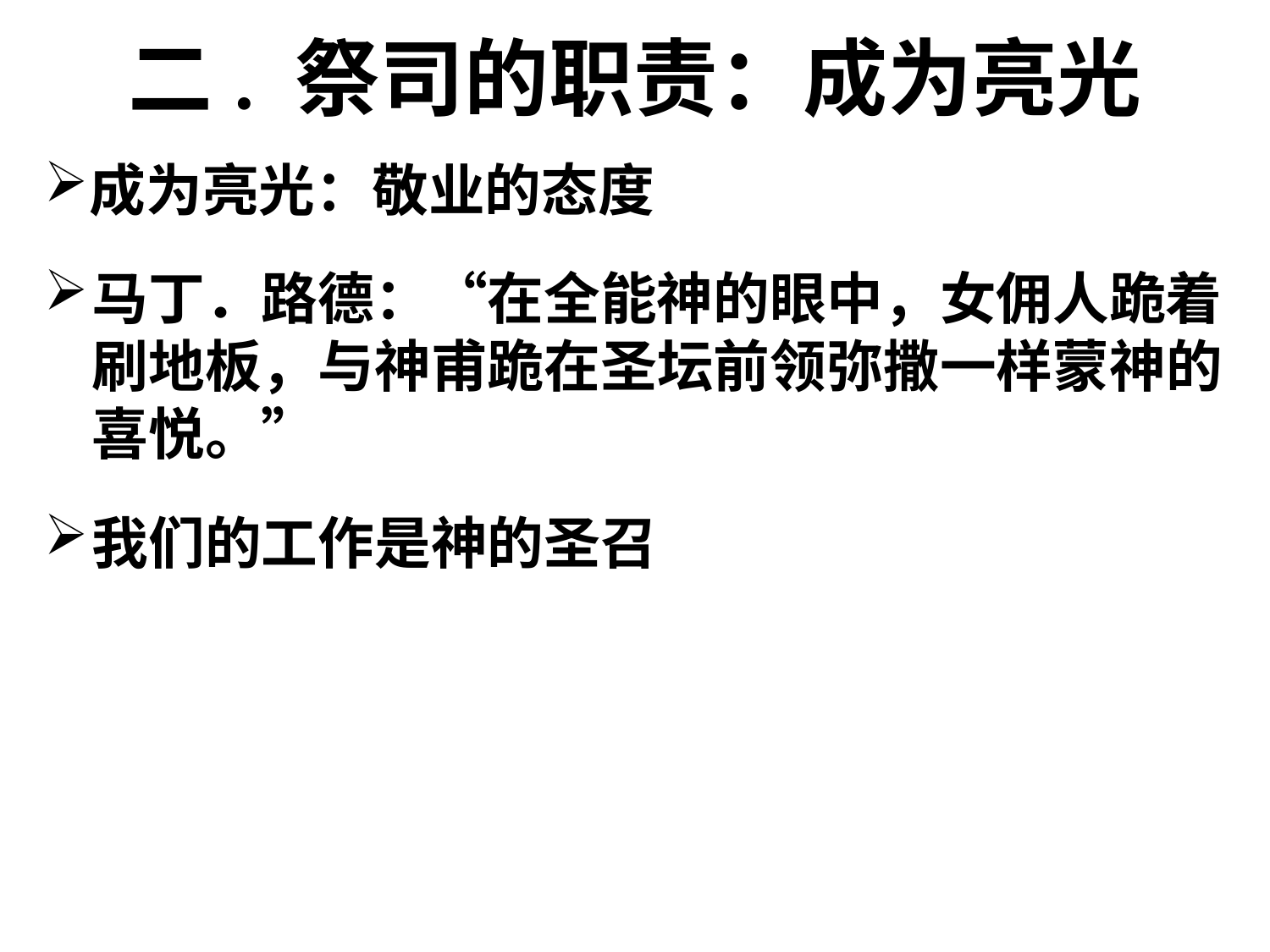

# 二. 祭司的职责：成为亮光
成为亮光：敬业的态度

马丁．路德：“在全能神的眼中，女佣人跪着刷地板，与神甫跪在圣坛前领弥撒一样蒙神的喜悦。”

我们的工作是神的圣召